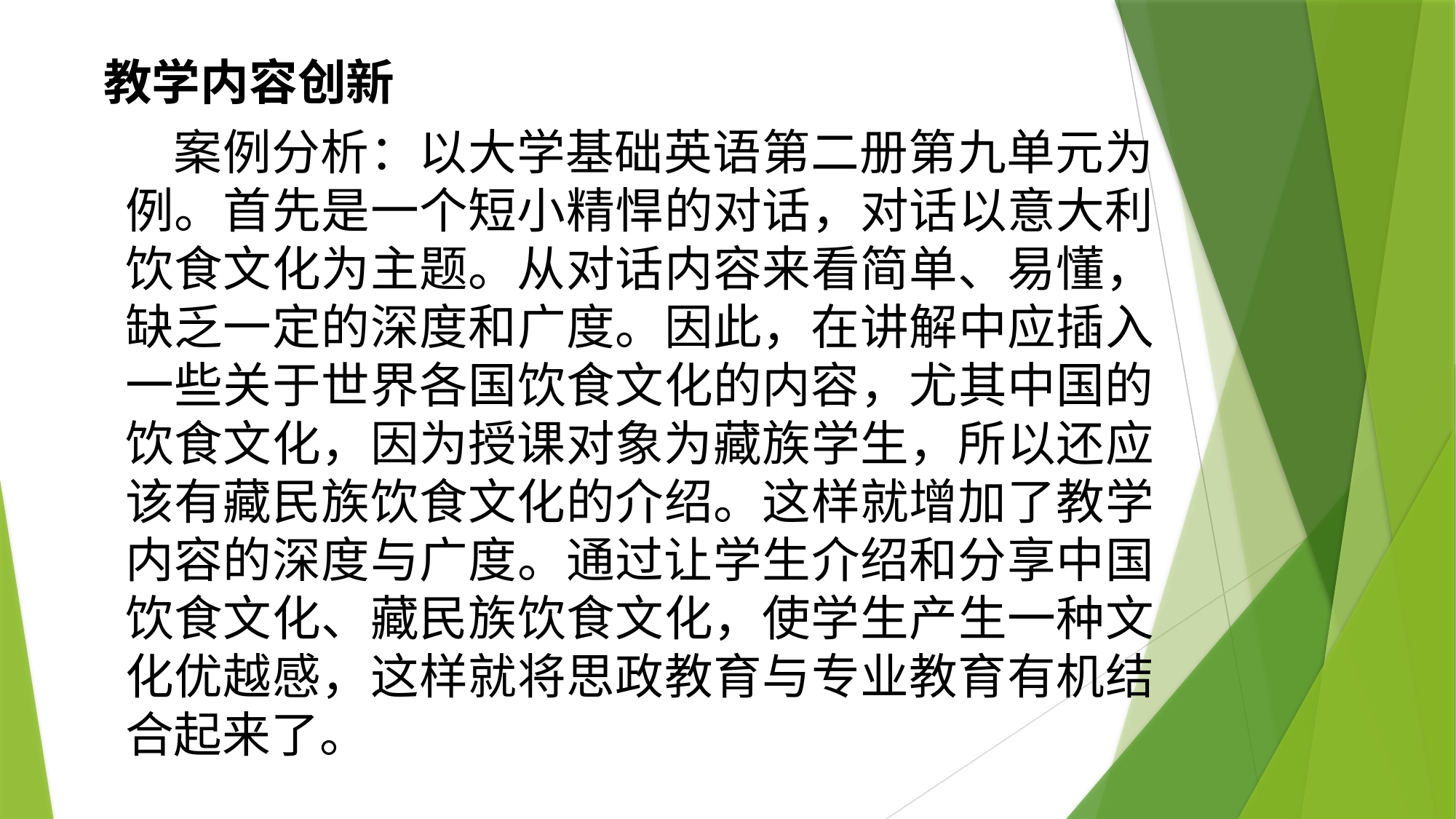

教学内容创新
案例分析：以大学基础英语第二册第九单元为例。首先是一个短小精悍的对话，对话以意大利饮食文化为主题。从对话内容来看简单、易懂，缺乏一定的深度和广度。因此，在讲解中应插入一些关于世界各国饮食文化的内容，尤其中国的饮食文化，因为授课对象为藏族学生，所以还应该有藏民族饮食文化的介绍。这样就增加了教学内容的深度与广度。通过让学生介绍和分享中国饮食文化、藏民族饮食文化，使学生产生一种文化优越感，这样就将思政教育与专业教育有机结合起来了。